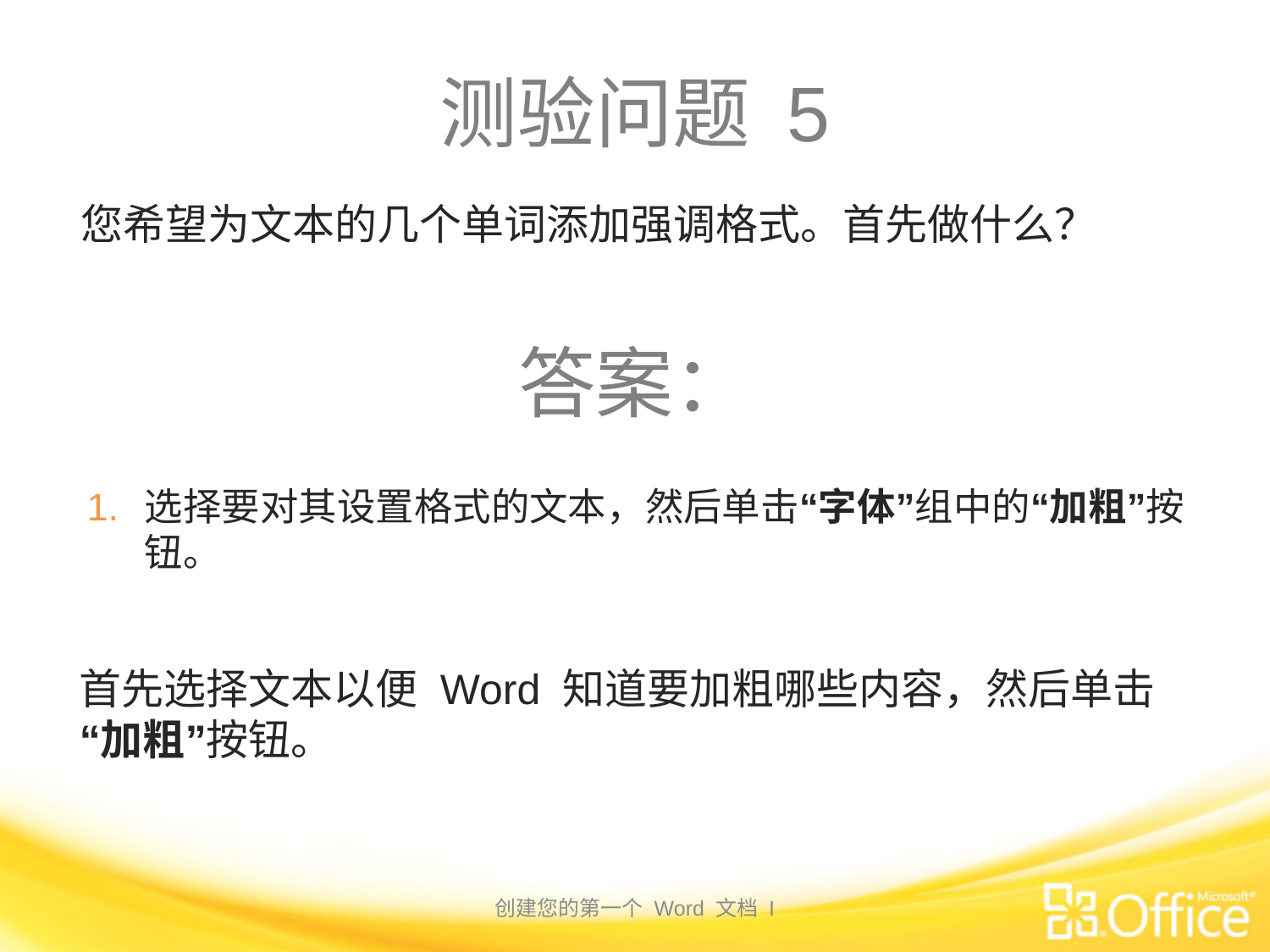

# 测验问题 5
您希望为文本的几个单词添加强调格式。首先做什么？
答案：
选择要对其设置格式的文本，然后单击“字体”组中的“加粗”按钮。
首先选择文本以便 Word 知道要加粗哪些内容，然后单击“加粗”按钮。
创建您的第一个 Word 文档 I